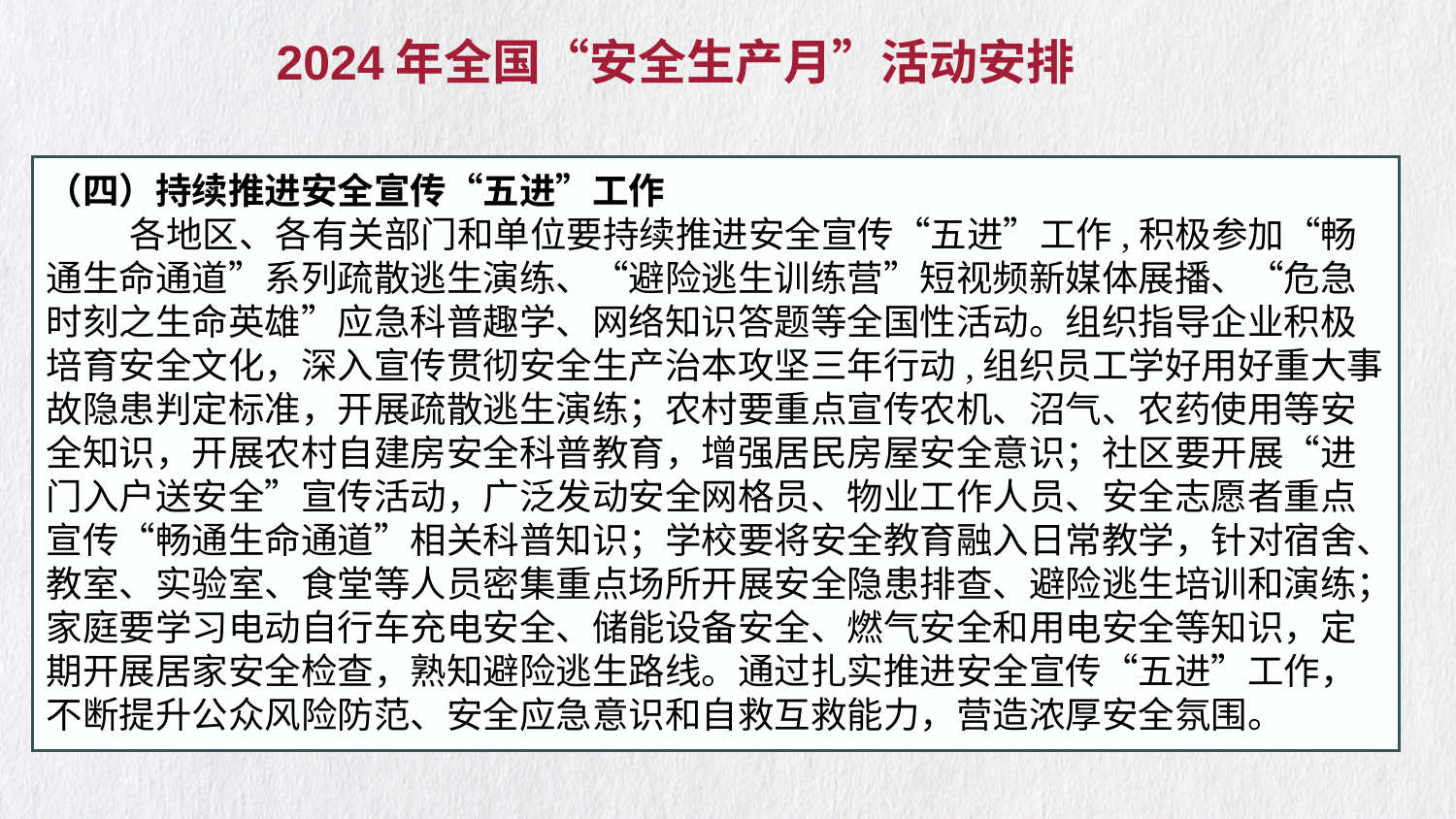

2024年全国“安全生产月”活动安排

（四）持续推进安全宣传“五进”工作
         各地区、各有关部门和单位要持续推进安全宣传“五进”工作,积极参加“畅通生命通道”系列疏散逃生演练、“避险逃生训练营”短视频新媒体展播、“危急时刻之生命英雄”应急科普趣学、网络知识答题等全国性活动。组织指导企业积极培育安全文化，深入宣传贯彻安全生产治本攻坚三年行动,组织员工学好用好重大事故隐患判定标准，开展疏散逃生演练；农村要重点宣传农机、沼气、农药使用等安全知识，开展农村自建房安全科普教育，增强居民房屋安全意识；社区要开展“进门入户送安全”宣传活动，广泛发动安全网格员、物业工作人员、安全志愿者重点宣传“畅通生命通道”相关科普知识；学校要将安全教育融入日常教学，针对宿舍、教室、实验室、食堂等人员密集重点场所开展安全隐患排查、避险逃生培训和演练；家庭要学习电动自行车充电安全、储能设备安全、燃气安全和用电安全等知识，定期开展居家安全检查，熟知避险逃生路线。通过扎实推进安全宣传“五进”工作，不断提升公众风险防范、安全应急意识和自救互救能力，营造浓厚安全氛围。